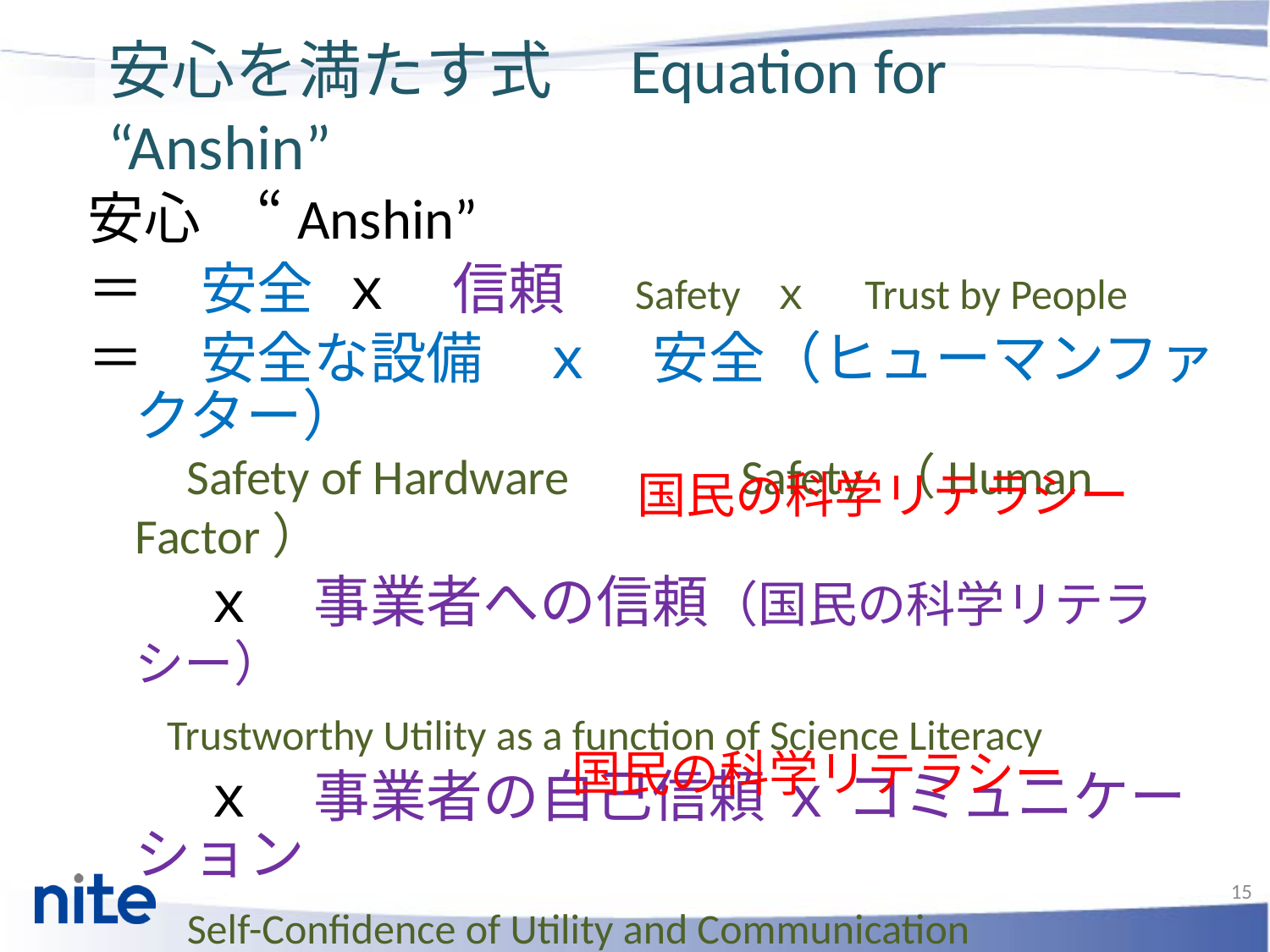

安心を満たす式　Equation for “Anshin”
安心　“Anshin”
＝　安全  ｘ　信頼　Safety  ｘ　Trust by People
＝　安全な設備　ｘ　安全（ヒューマンファクター）
   Safety of Hardware　　　Safety （Human Factor）
　　ｘ　事業者への信頼（国民の科学リテラシー）
　　Trustworthy Utility as a function of Science Literacy
　　ｘ　事業者の自己信頼 ｘ コミュニケーション
　　　　 Self-Confidence of Utility and Communication
　　 ｘ　情報の透明性（国民の科学リテラシー）
　  Transparency of Safety and Risk Information
国民の科学リテラシー
国民の科学リテラシー
15